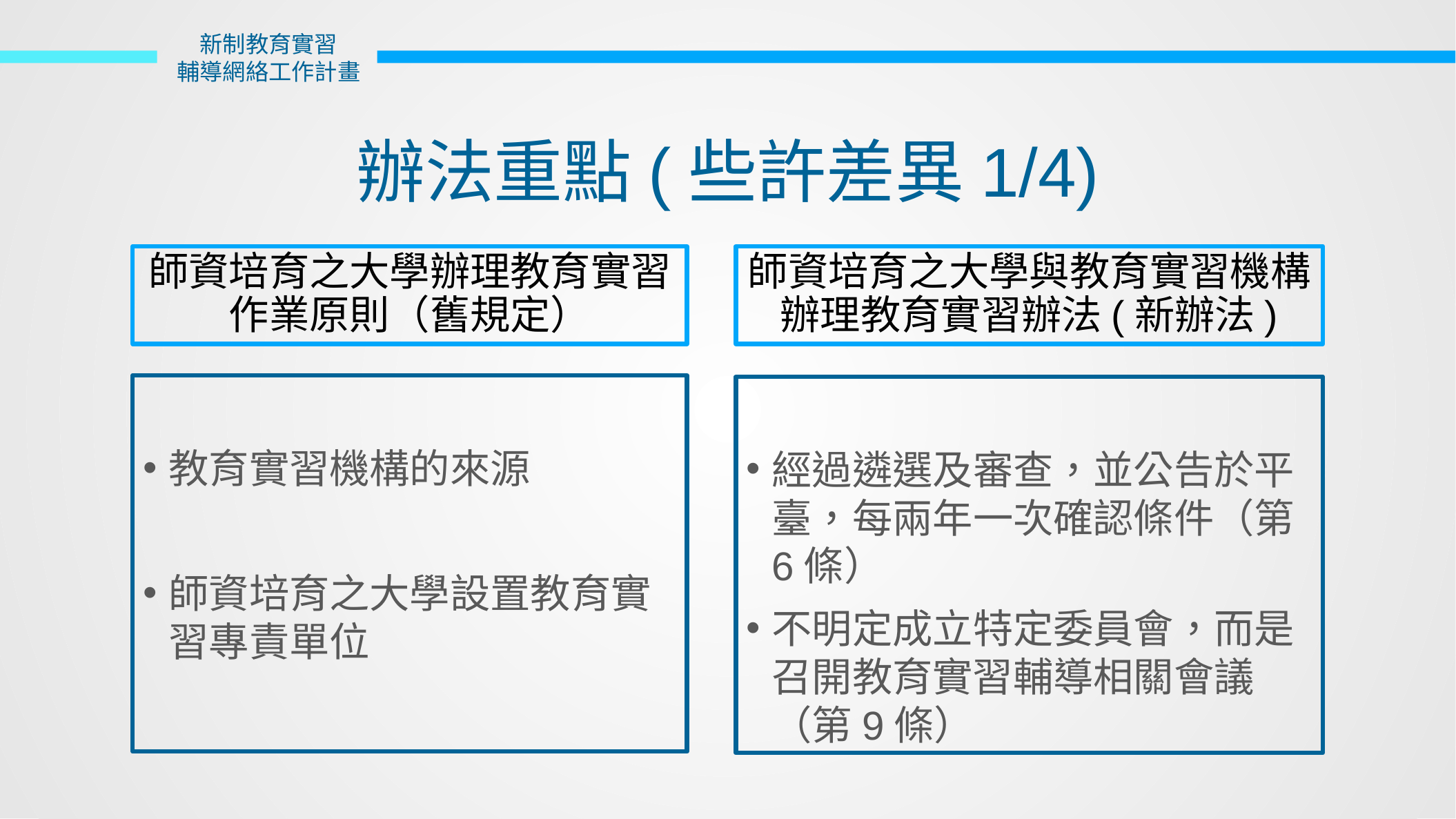

新制教育實習
輔導網絡工作計畫

辦法重點(些許差異1/4)
師資培育之大學辦理教育實習作業原則（舊規定）
師資培育之大學與教育實習機構辦理教育實習辦法(新辦法)

教育實習機構的來源

師資培育之大學設置教育實習專責單位

經過遴選及審查，並公告於平臺，每兩年一次確認條件（第6條）
不明定成立特定委員會，而是召開教育實習輔導相關會議（第9條）